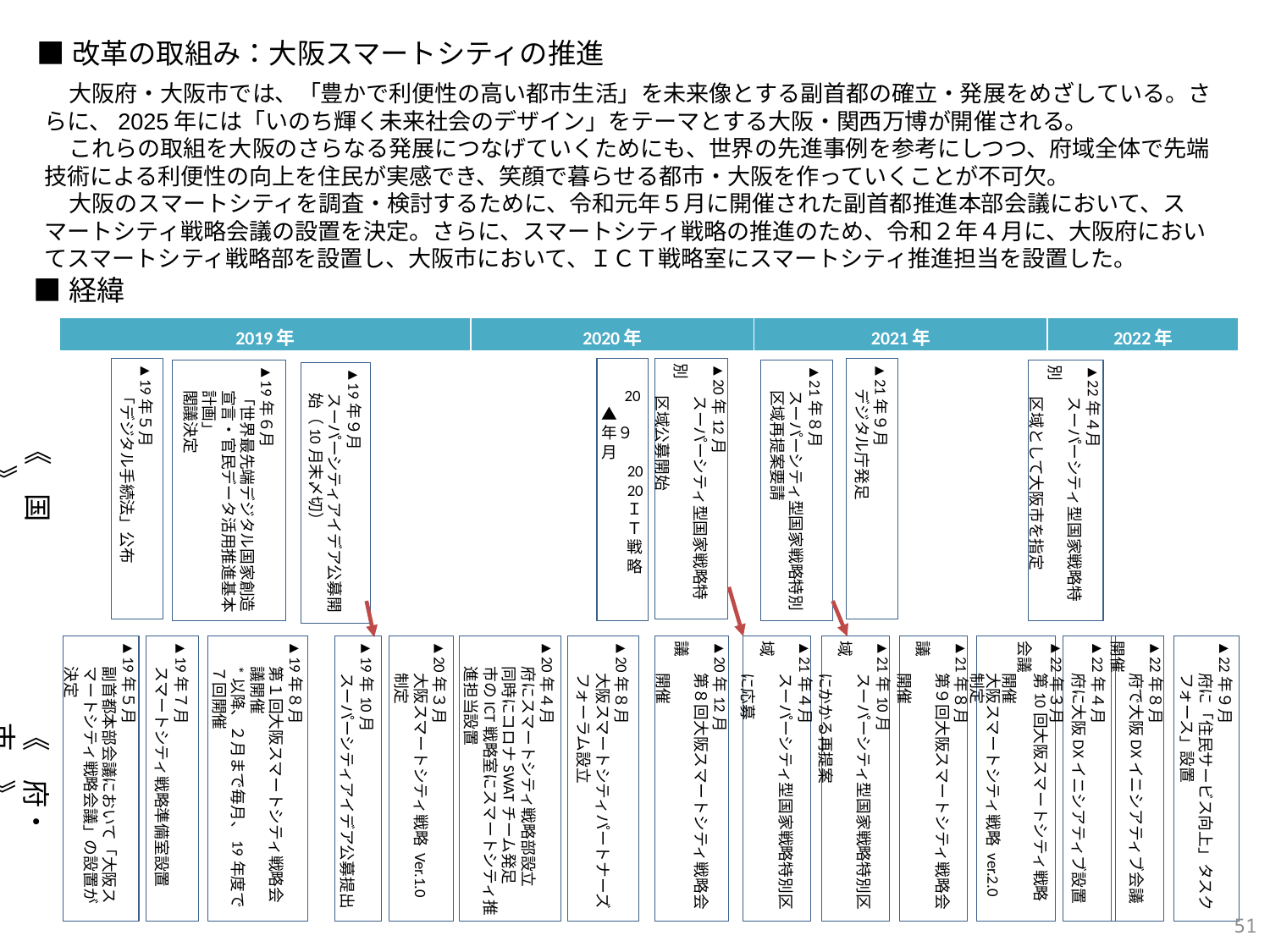

■改革の取組み：大阪スマートシティの推進
大阪府・大阪市では、「豊かで利便性の高い都市生活」を未来像とする副首都の確立・発展をめざしている。さらに、2025年には「いのち輝く未来社会のデザイン」をテーマとする大阪・関西万博が開催される。
これらの取組を大阪のさらなる発展につなげていくためにも、世界の先進事例を参考にしつつ、府域全体で先端技術による利便性の向上を住民が実感でき、笑顔で暮らせる都市・大阪を作っていくことが不可欠。
大阪のスマートシティを調査・検討するために、令和元年５月に開催された副首都推進本部会議において、スマートシティ戦略会議の設置を決定。さらに、スマートシティ戦略の推進のため、令和２年４月に、大阪府においてスマートシティ戦略部を設置し、大阪市において、ＩＣＴ戦略室にスマートシティ推進担当を設置した。
■経緯
| 2019年 | 2020年 | 2021年 | 2022年 |
| --- | --- | --- | --- |
▲　年９月
2020ＩＴ戦略
20
▲19年５月
「デジタル手続法」公布
▲20年12月
　　スーパーシティ型国家戦略特別
　　区域公募開始
▲21年９月
デジタル庁発足
▲19年６月
「世界最先端デジタル国家創造宣言・官民データ活用推進基本計画」
閣議決定
▲21年８月
スーパーシティ型国家戦略特別区域再提案要請
▲22年４月
　　スーパーシティ型国家戦略特別
　　区域として大阪市を指定
▲19年９月
スーパーシティアイデア公募開始（10月末〆切）
《　国　》
▲19年７月
スマートシティ戦略準備室設置
▲21年10月
　　スーパーシティ型国家戦略特別区域
　　にかかる再提案
▲22年３月
　　第10回大阪スマートシティ戦略会議
　　開催
　　大阪スマートシティ戦略 ver.2.0
　　制定
▲22年８月
　　府で大阪DXイニシアティブ会議開催
▲22年９月
　　府に「住民サービス向上」タスク
　　フォース」設置
▲19年５月
副首都本部会議において「大阪スマートシティ戦略会議」の設置が決定
▲19年８月
第１回大阪スマートシティ戦略会議開催
*以降、２月まで毎月、19年度で７回開催
▲19年10月
　　スーパーシティアイデア公募提出
▲20年３月
　　大阪スマートシティ戦略 Ver.1.0
　　制定
▲20年４月
府にスマートシティ戦略部設立
同時にコロナSWATチーム発足
市のICT戦略室にスマートシティ推進担当設置
▲20年８月
　　大阪スマートシティパートナーズ
　　フォーラム設立
▲20年12月
　　第８回大阪スマートシティ戦略会議
　　開催
▲21年４月
　　スーパーシティ型国家戦略特別区域
　　に応募
▲21年８月
　　第９回大阪スマートシティ戦略会議
　　開催
▲22年４月
　　府に大阪DXイニシアティブ設置
《　府・市　》
51